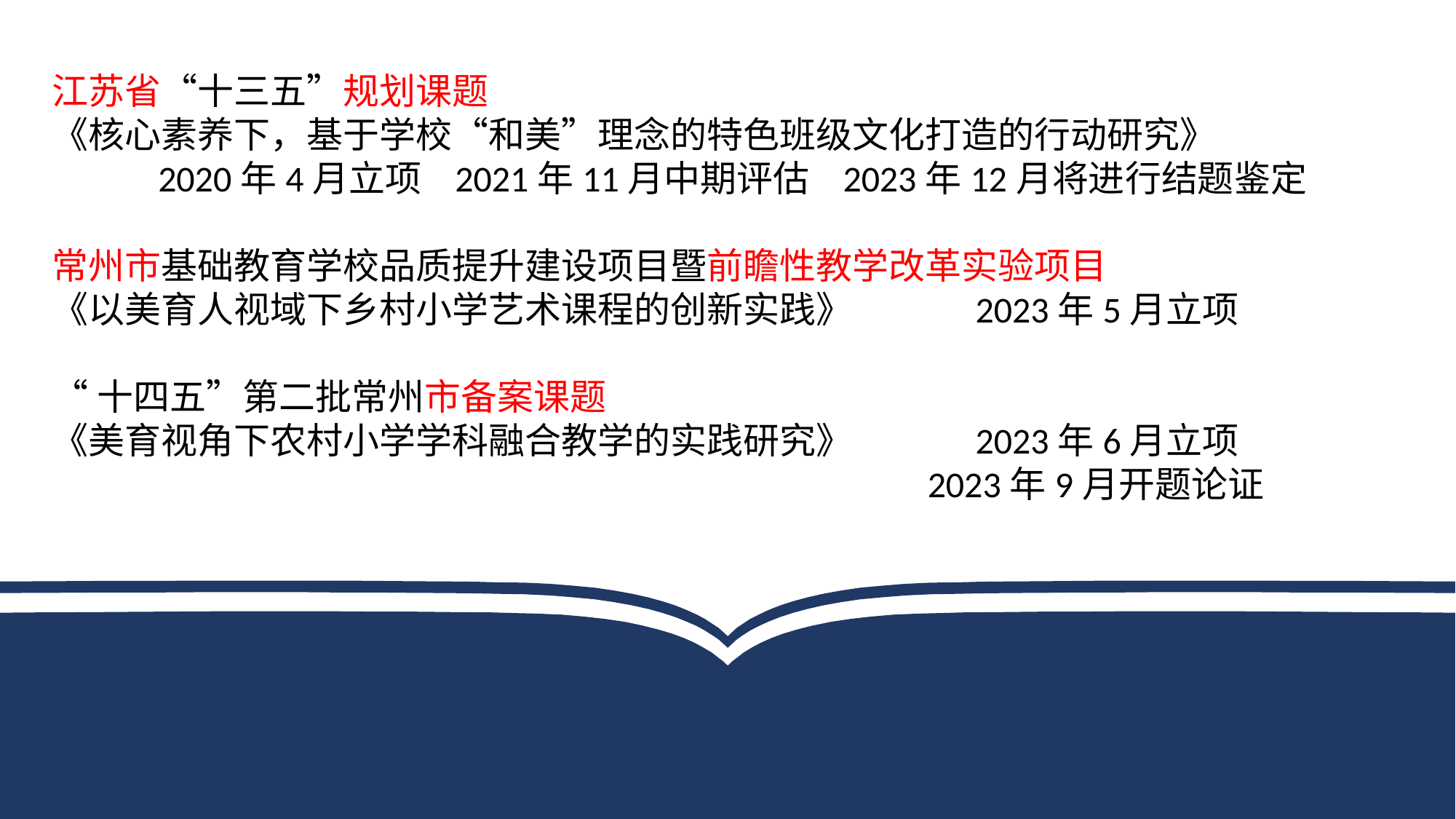

江苏省“十三五”规划课题
《核心素养下，基于学校“和美”理念的特色班级文化打造的行动研究》
             2020年4月立项   2021年11月中期评估   2023年12月将进行结题鉴定

常州市基础教育学校品质提升建设项目暨前瞻性教学改革实验项目
《以美育人视域下乡村小学艺术课程的创新实践》              2023年5月立项

“十四五”第二批常州市备案课题
《美育视角下农村小学学科融合教学的实践研究》              2023年6月立项
                                                                                                           2023年9月开题论证